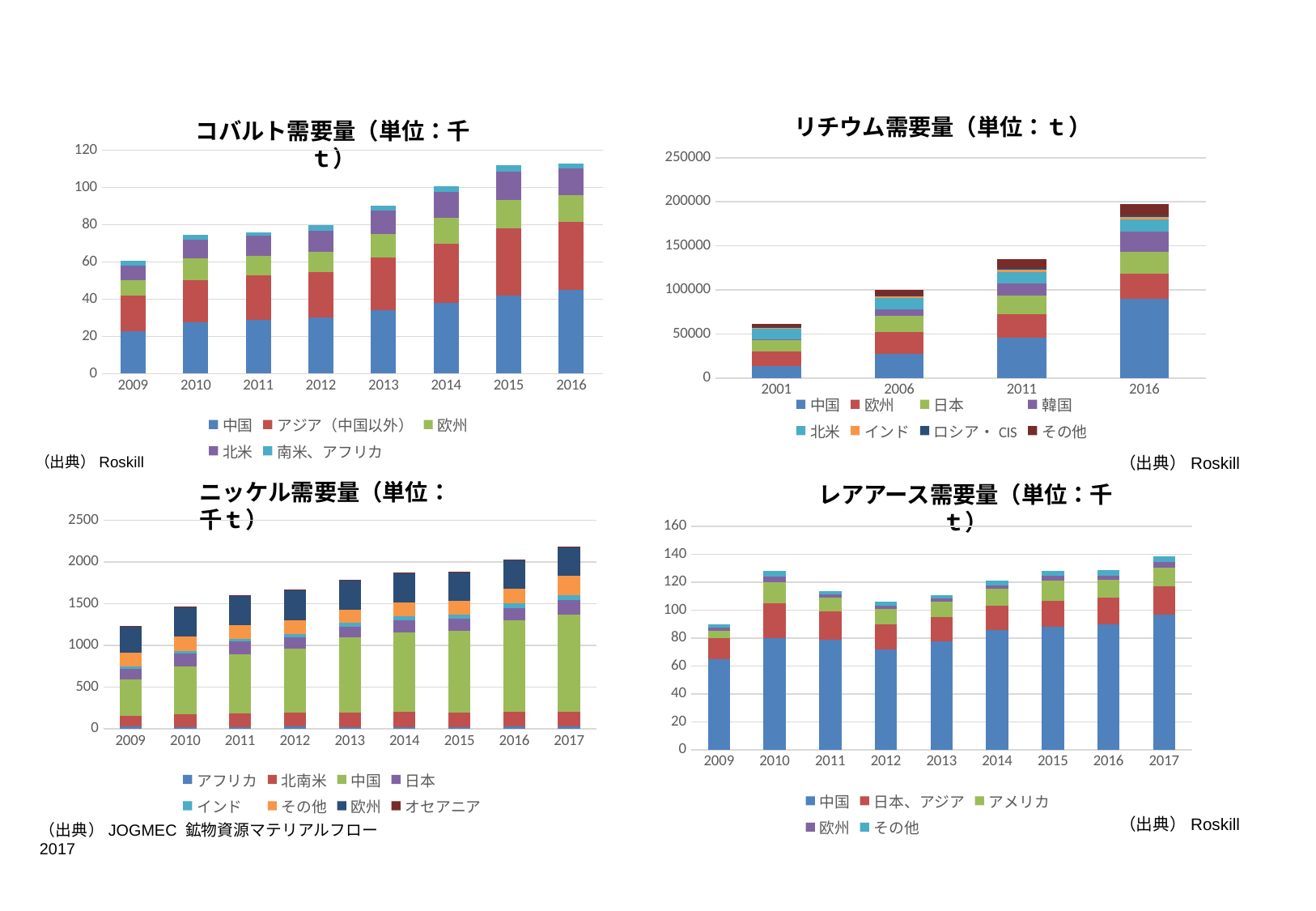

リチウム需要量（単位：ｔ）
コバルト需要量（単位：千ｔ）

### Chart

| Category | 中国 | アジア（中国以外） | 欧州 | 北米 | 南米、アフリカ |
|---|---|---|---|---|---|
| 2009 | 22.8 | 19.2 | 8.0 | 8.2 | 2.4 |
| 2010 | 27.6 | 22.8 | 11.6 | 10.0 | 2.4 |
| 2011 | 28.8 | 24.0 | 10.4 | 10.8 | 2.0 |
| 2012 | 30.0 | 24.4 | 11.2 | 11.2 | 2.8 |
| 2013 | 34.0 | 28.4 | 12.4 | 12.8 | 2.8 |
| 2014 | 38.0 | 31.6 | 14.0 | 14.0 | 3.2 |
| 2015 | 42.0 | 36.0 | 15.2 | 15.2 | 3.6 |
| 2016 | 44.8 | 36.8 | 14.4 | 14.4 | 2.4 |

### Chart

| Category | 中国 | 欧州 | 日本 | 韓国 | 北米 | インド | ロシア・CIS | その他 |
|---|---|---|---|---|---|---|---|---|
| 2001 | 13300.0 | 16600.0 | 13300.0 | 1000.0 | 11800.0 | 1000.0 | 1000.0 | 3000.0 |
| 2006 | 27000.0 | 25000.0 | 19000.0 | 7000.0 | 13000.0 | 1700.0 | 1300.0 | 5600.0 |
| 2011 | 46000.0 | 26000.0 | 21500.0 | 14000.0 | 13000.0 | 2500.0 | 1500.0 | 10100.0 |
| 2016 | 90000.0 | 28000.0 | 25000.0 | 23000.0 | 14000.0 | 3000.0 | 1700.0 | 12400.0 |
（出典）Roskill
（出典）Roskill
レアアース需要量（単位：千ｔ）
ニッケル需要量（単位：千ｔ）

### Chart

| Category | アフリカ | 北南米 | 中国 | 日本 | インド | その他 | 欧州 | オセアニア |
|---|---|---|---|---|---|---|---|---|
| 2009 | 31.7 | 121.8 | 442.5 | 121.3 | 32.1 | 164.49999999999997 | 317.7 | 2.7 |
| 2010 | 24.0 | 153.2 | 575.0 | 148.5 | 33.6 | 172.29999999999998 | 355.9 | 2.7 |
| 2011 | 23.9 | 165.0 | 704.0 | 152.2 | 34.8 | 159.5999999999999 | 364.5 | 2.7 |
| 2012 | 24.6 | 166.4 | 770.0 | 132.5 | 43.0 | 164.4000000000001 | 364.1 | 2.7 |
| 2013 | 22.9 | 174.8 | 898.6 | 131.4 | 46.4 | 157.3 | 350.8 | 2.7 |
| 2014 | 21.4 | 181.4 | 956.5 | 139.0 | 49.2 | 164.5999999999999 | 360.19999999999993 | 2.6999999999999997 |
| 2015 | 24.0 | 172.0 | 980.0 | 141.5 | 52.0 | 167.99999999999977 | 341.5 | 2.6999999999999997 |
| 2016 | 28.4 | 179.4 | 1089.6 | 146.3 | 58.0 | 176.79999999999995 | 345.3 | 2.6999999999999997 |
| 2017 | 28.0 | 174.0 | 1170.0 | 170.0 | 61.0 | 233.0 | 345.0 | 2.7 |

### Chart

| Category | 中国 | 日本、アジア | アメリカ | 欧州 | その他 |
|---|---|---|---|---|---|
| 2009 | 65.0 | 15.0 | 5.0 | 2.5 | 2.5 |
| 2010 | 80.0 | 25.0 | 15.0 | 4.0 | 4.5 |
| 2011 | 79.0 | 20.0 | 10.0 | 2.5 | 2.5 |
| 2012 | 72.0 | 18.0 | 11.0 | 2.5 | 2.5 |
| 2013 | 77.5 | 17.5 | 11.0 | 2.5 | 2.5 |
| 2014 | 86.0 | 17.5 | 12.0 | 2.5 | 3.0 |
| 2015 | 88.0 | 18.5 | 15.0 | 3.0 | 4.0 |
| 2016 | 90.1 | 19.0 | 12.5 | 3.0 | 4.0 |
| 2017 | 97.0 | 20.1 | 13.5 | 4.0 | 4.0 |
（出典）JOGMEC 鉱物資源マテリアルフロー2017
（出典）Roskill